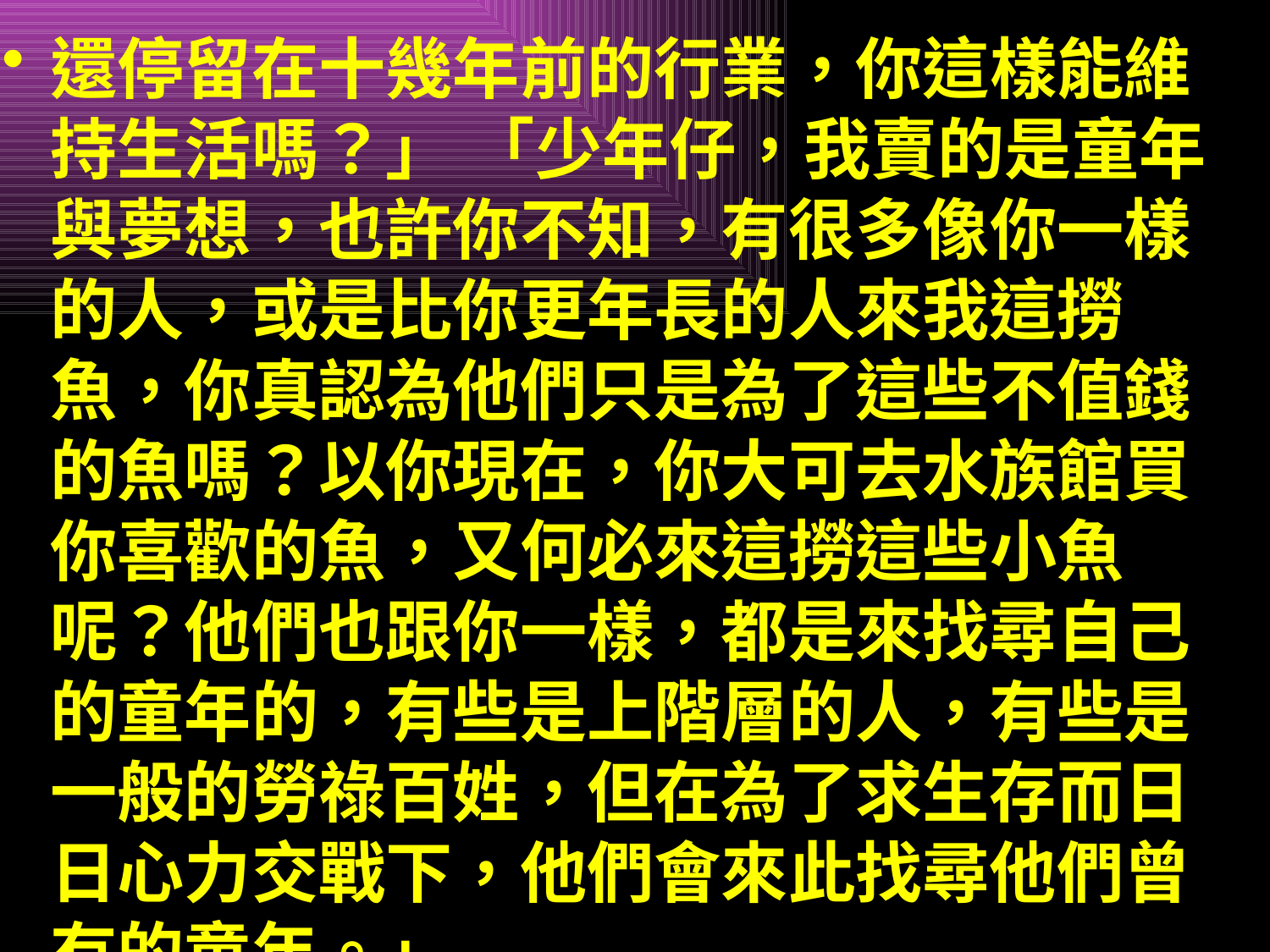

還停留在十幾年前的行業，你這樣能維持生活嗎？」 「少年仔，我賣的是童年與夢想，也許你不知，有很多像你一樣的人，或是比你更年長的人來我這撈魚，你真認為他們只是為了這些不值錢的魚嗎？以你現在，你大可去水族館買你喜歡的魚，又何必來這撈這些小魚呢？他們也跟你一樣，都是來找尋自己的童年的，有些是上階層的人，有些是一般的勞祿百姓，但在為了求生存而日日心力交戰下，他們會來此找尋他們曾有的童年。」